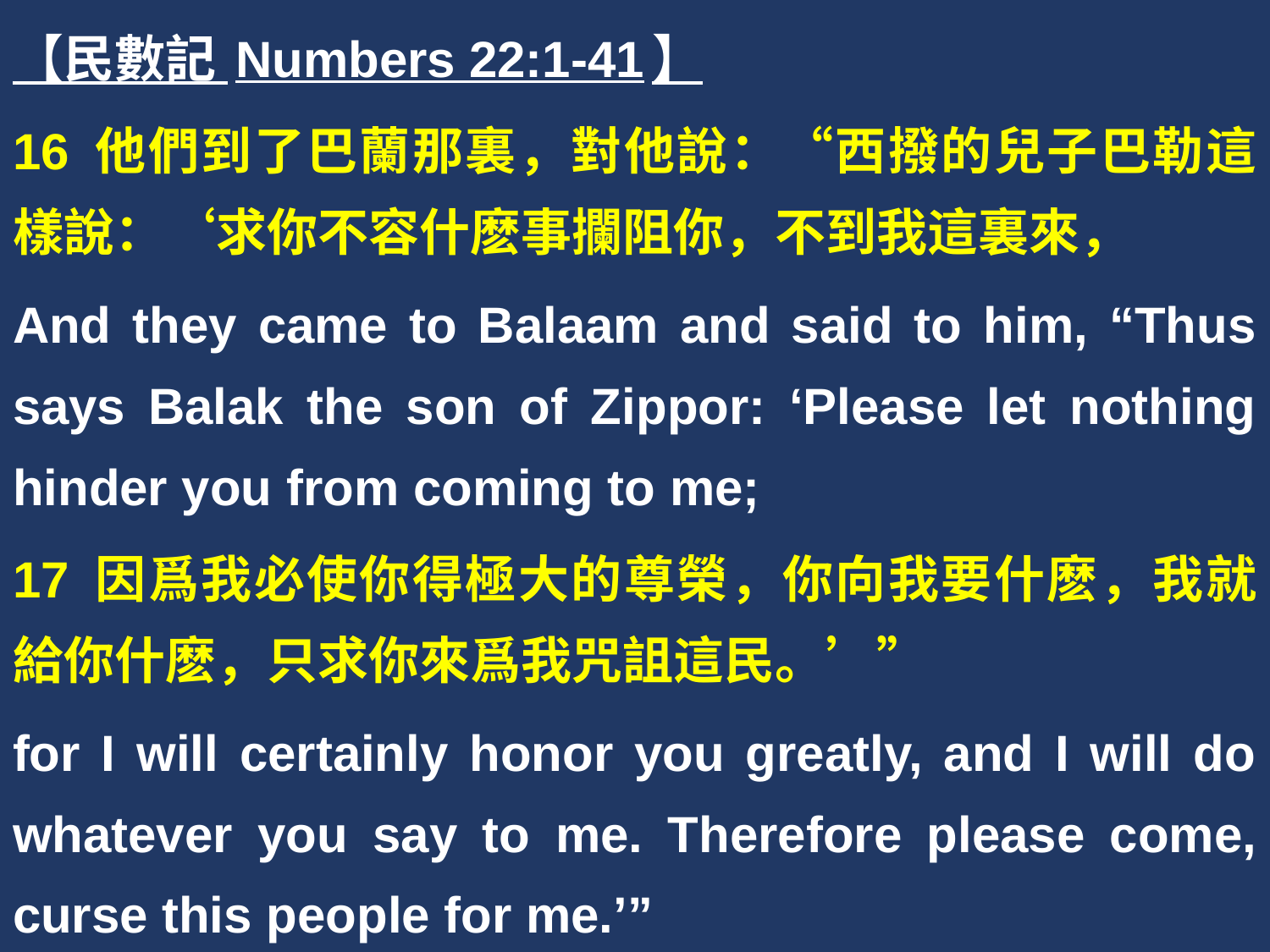

【民數記 Numbers 22:1-41】
16 他們到了巴蘭那裏，對他說：“西撥的兒子巴勒這樣說：‘求你不容什麽事攔阻你，不到我這裏來，
And they came to Balaam and said to him, “Thus says Balak the son of Zippor: ‘Please let nothing hinder you from coming to me;
17 因爲我必使你得極大的尊榮，你向我要什麽，我就給你什麽，只求你來爲我咒詛這民。’”
for I will certainly honor you greatly, and I will do whatever you say to me. Therefore please come, curse this people for me.’”